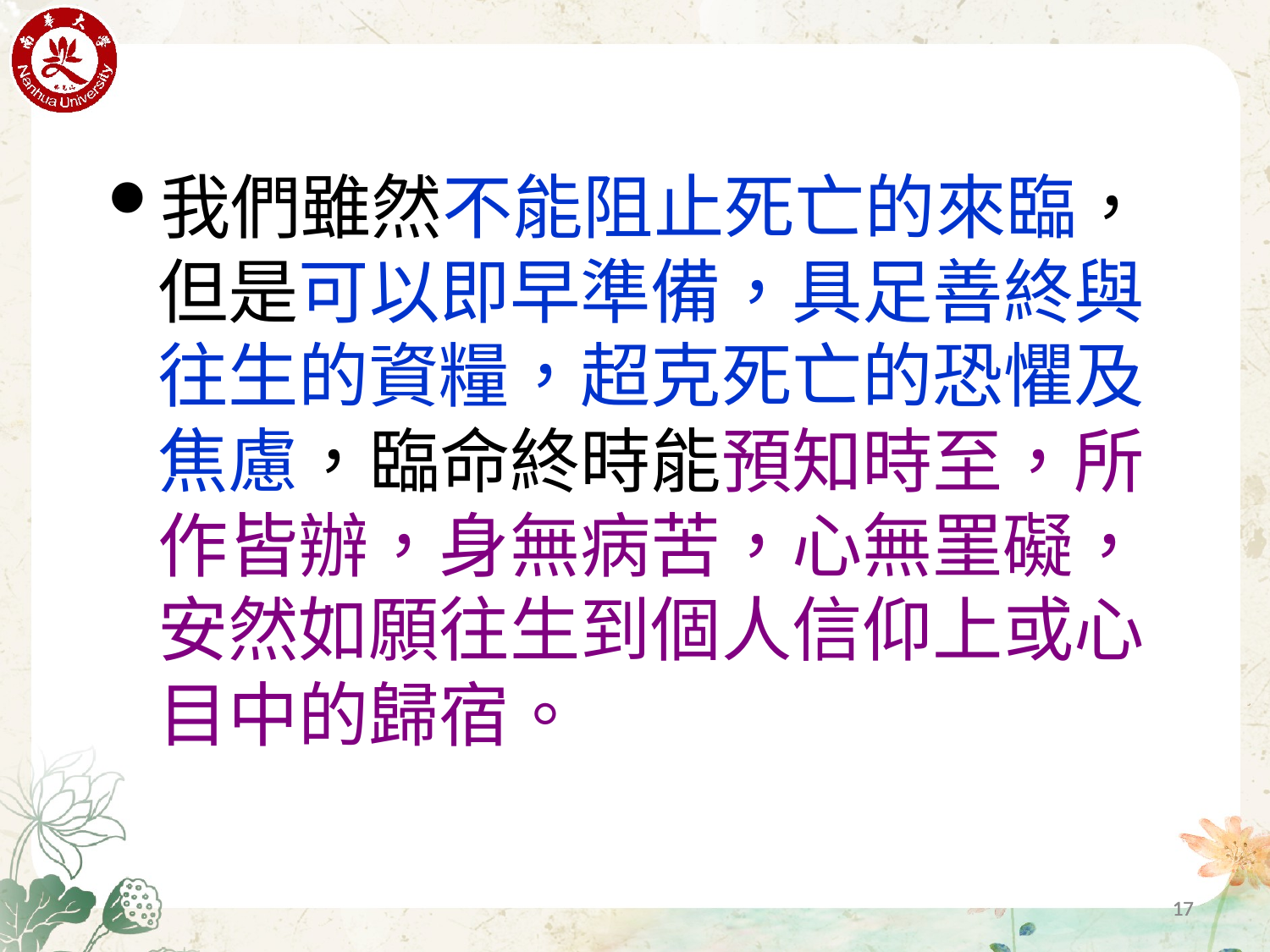

我們雖然不能阻止死亡的來臨，但是可以即早準備，具足善終與往生的資糧，超克死亡的恐懼及焦慮，臨命終時能預知時至，所作皆辦，身無病苦，心無罣礙，安然如願往生到個人信仰上或心目中的歸宿。
17
17
17